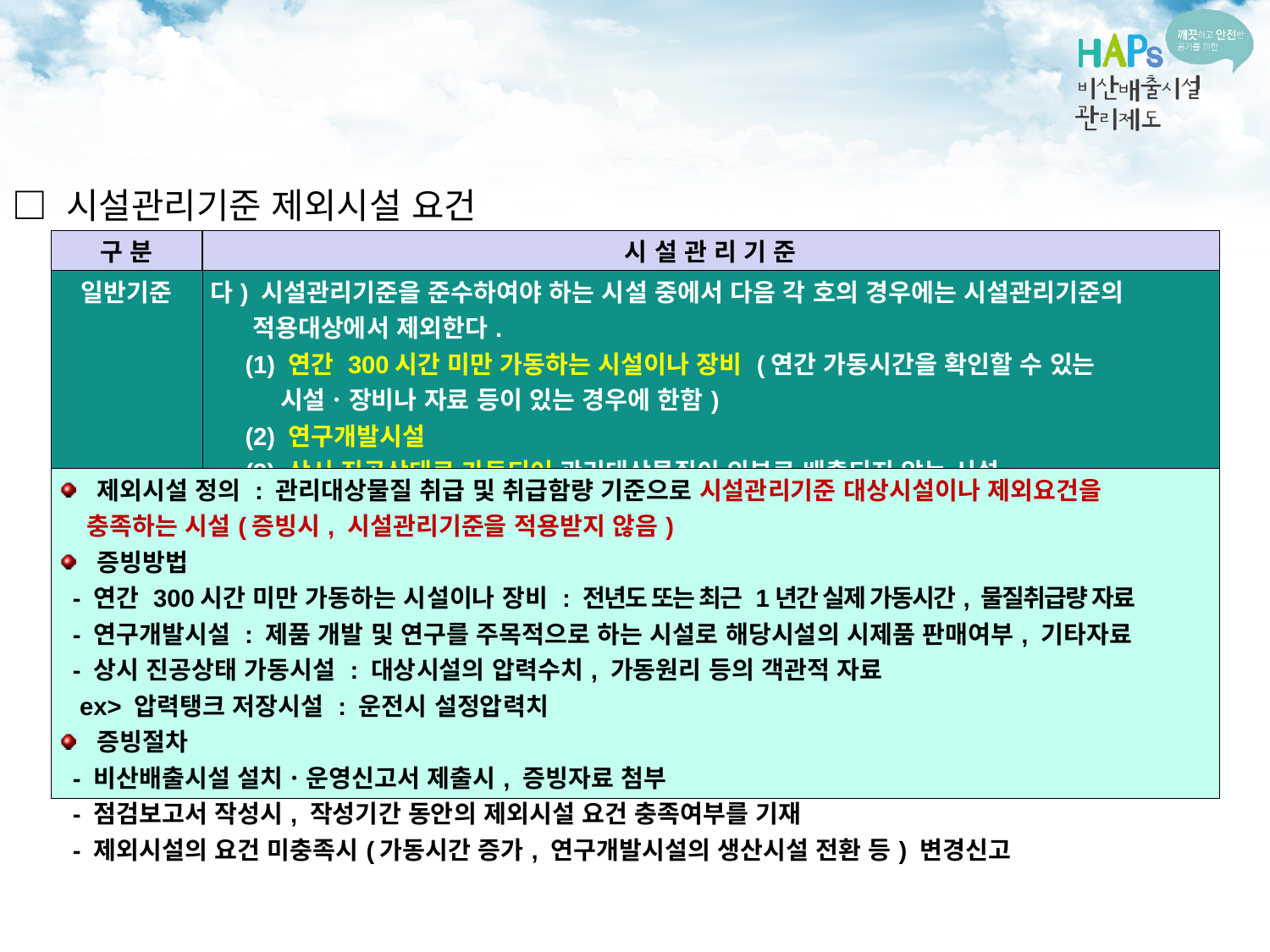

□ 시설관리기준 제외시설 요건
| 구 분 | 시 설 관 리 기 준 |
| --- | --- |
| 일반기준 | 다) 시설관리기준을 준수하여야 하는 시설 중에서 다음 각 호의 경우에는 시설관리기준의 적용대상에서 제외한다. (1) 연간 300시간 미만 가동하는 시설이나 장비 (연간 가동시간을 확인할 수 있는 시설ㆍ장비나 자료 등이 있는 경우에 한함) (2) 연구개발시설 (3) 상시 진공상태로 가동되어 관리대상물질이 외부로 배출되지 않는 시설 |
| 제외시설 정의 : 관리대상물질 취급 및 취급함량 기준으로 시설관리기준 대상시설이나 제외요건을 충족하는 시설(증빙시, 시설관리기준을 적용받지 않음) 증빙방법 - 연간 300시간 미만 가동하는 시설이나 장비 : 전년도 또는 최근 1년간 실제 가동시간, 물질취급량 자료 - 연구개발시설 : 제품 개발 및 연구를 주목적으로 하는 시설로 해당시설의 시제품 판매여부, 기타자료 - 상시 진공상태 가동시설 : 대상시설의 압력수치, 가동원리 등의 객관적 자료 ex> 압력탱크 저장시설 : 운전시 설정압력치 증빙절차 - 비산배출시설 설치ㆍ운영신고서 제출시, 증빙자료 첨부 - 점검보고서 작성시, 작성기간 동안의 제외시설 요건 충족여부를 기재 - 제외시설의 요건 미충족시(가동시간 증가, 연구개발시설의 생산시설 전환 등) 변경신고 |
| --- |